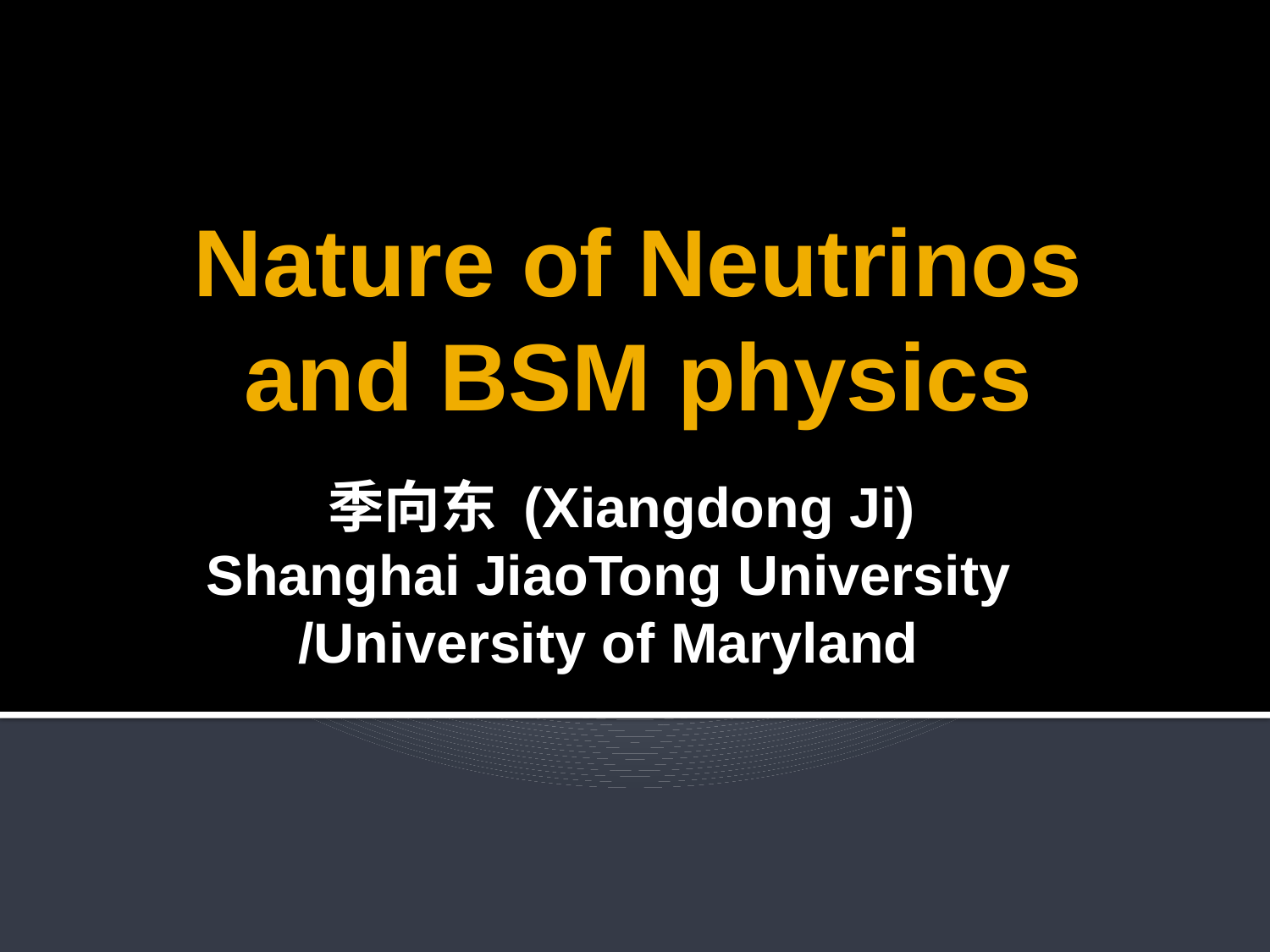

# Nature of Neutrinos and BSM physics
 季向东 (Xiangdong Ji)
Shanghai JiaoTong University
/University of Maryland